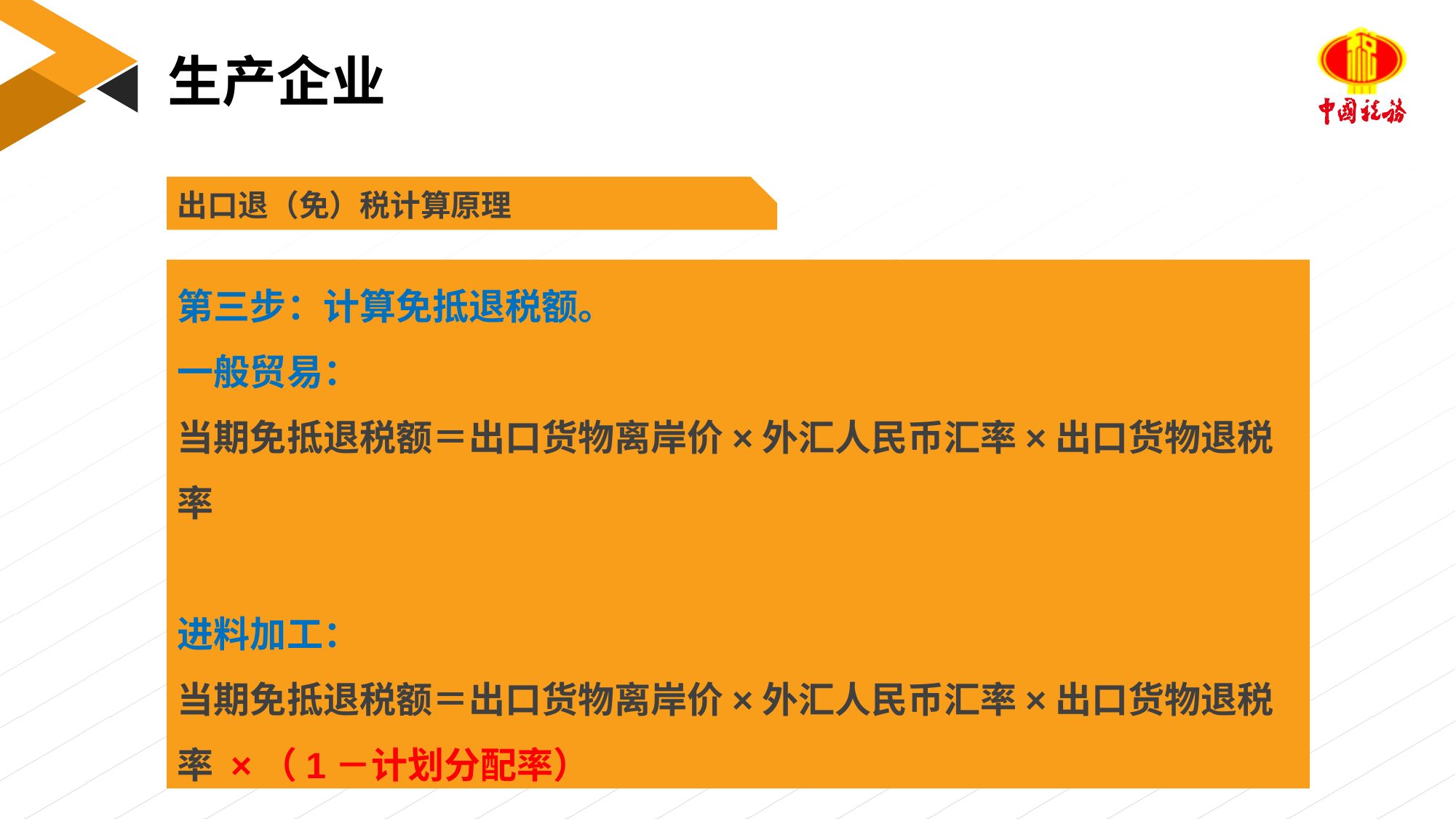

生产企业

出口退（免）税计算原理

第三步：计算免抵退税额。
一般贸易：
当期免抵退税额＝出口货物离岸价×外汇人民币汇率×出口货物退税率

进料加工：
当期免抵退税额＝出口货物离岸价×外汇人民币汇率×出口货物退税率 ×（1－计划分配率）